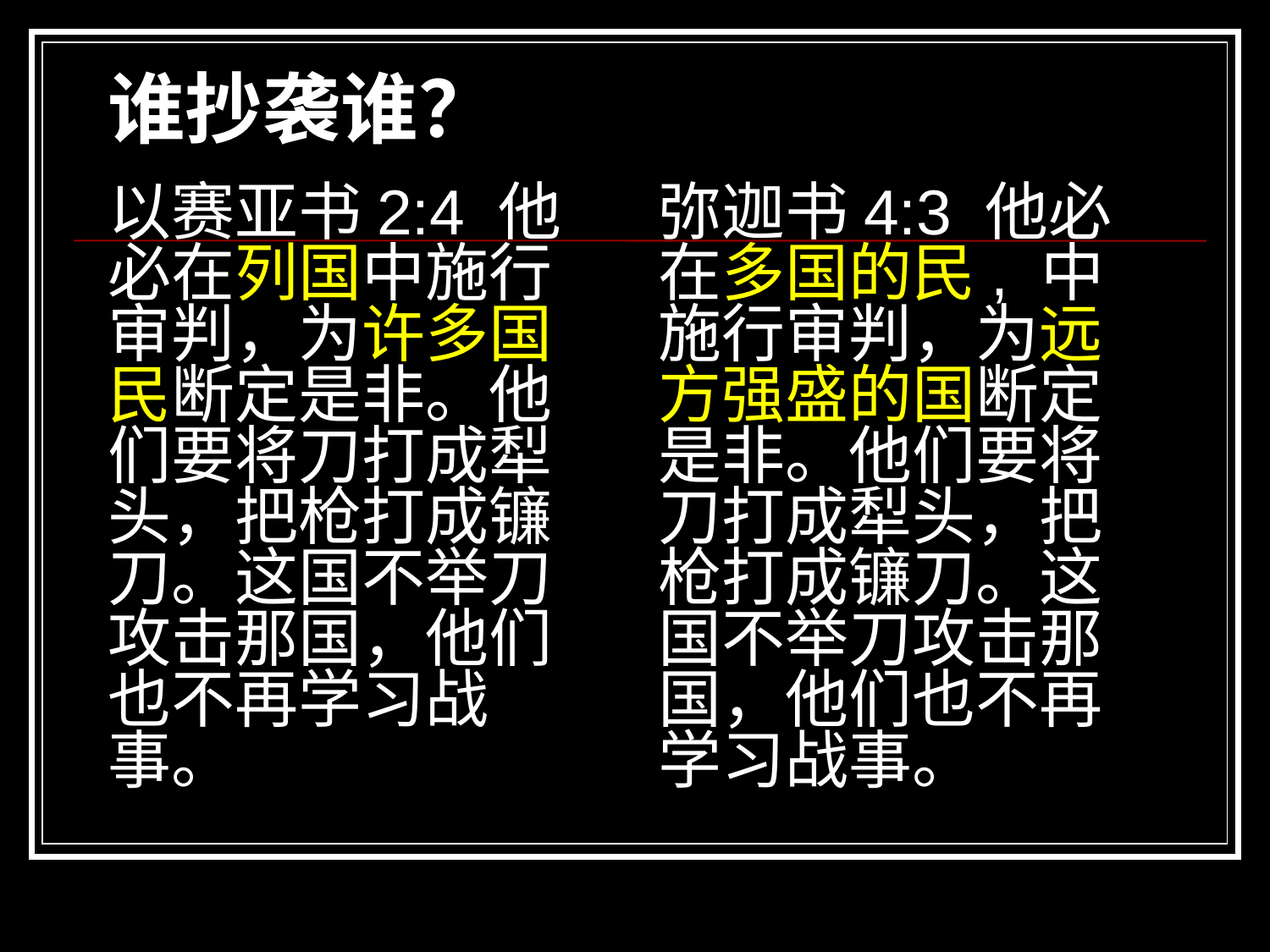

谁抄袭谁？
以赛亚书2:4 他必在列国中施行审判，为许多国民断定是非。他们要将刀打成犁头，把枪打成镰刀。这国不举刀攻击那国，他们也不再学习战事。
弥迦书4:3 他必在多国的民, 中施行审判，为远方强盛的国断定是非。他们要将刀打成犁头，把枪打成镰刀。这国不举刀攻击那国，他们也不再学习战事。